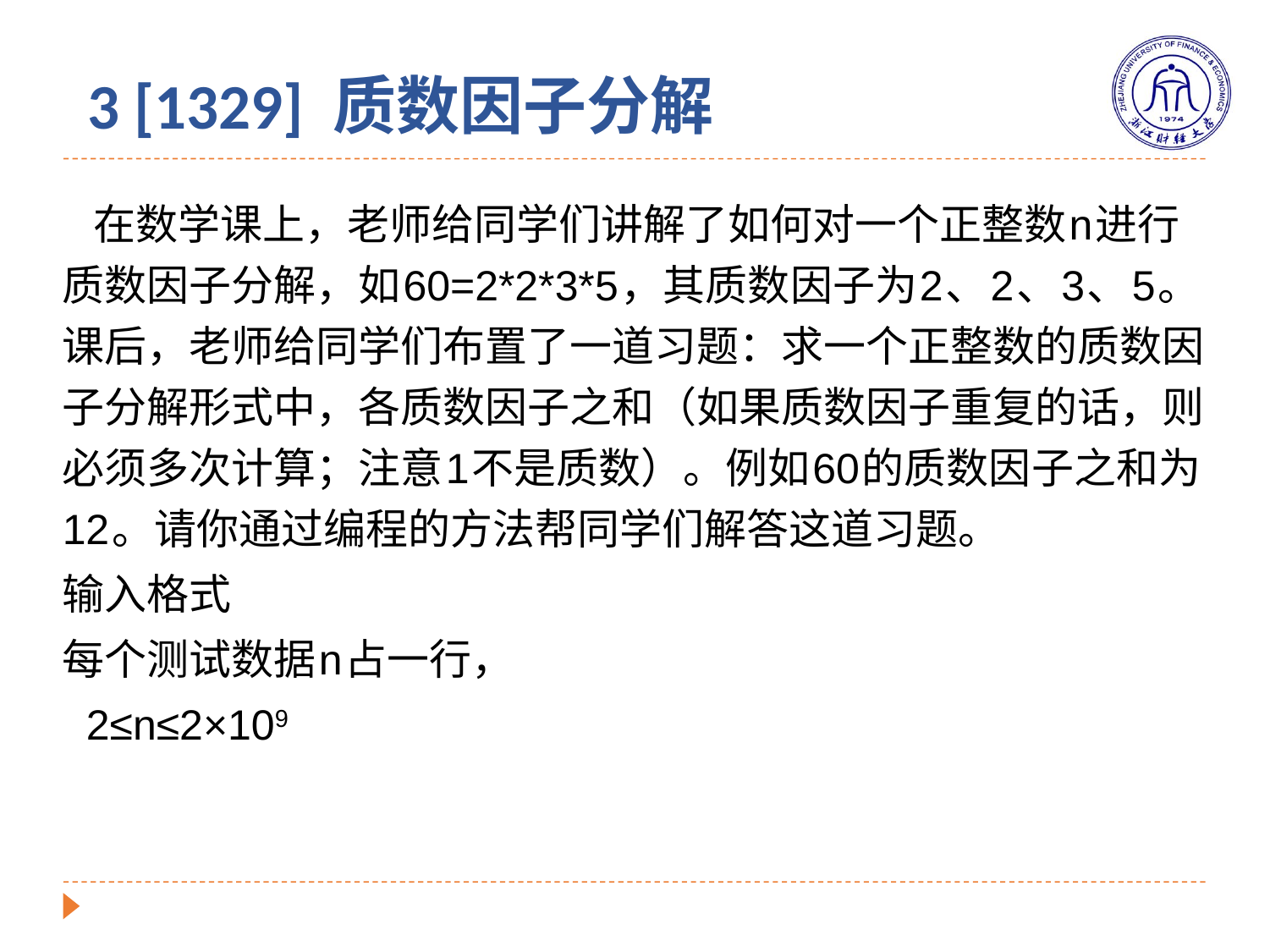

35
# 3 [1329] 质数因子分解
   在数学课上，老师给同学们讲解了如何对一个正整数n进行质数因子分解，如60=2*2*3*5，其质数因子为2、2、3、5。课后，老师给同学们布置了一道习题：求一个正整数的质数因子分解形式中，各质数因子之和（如果质数因子重复的话，则必须多次计算；注意1不是质数）。例如60的质数因子之和为12。请你通过编程的方法帮同学们解答这道习题。
输入格式
每个测试数据n占一行，
  2≤n≤2×109